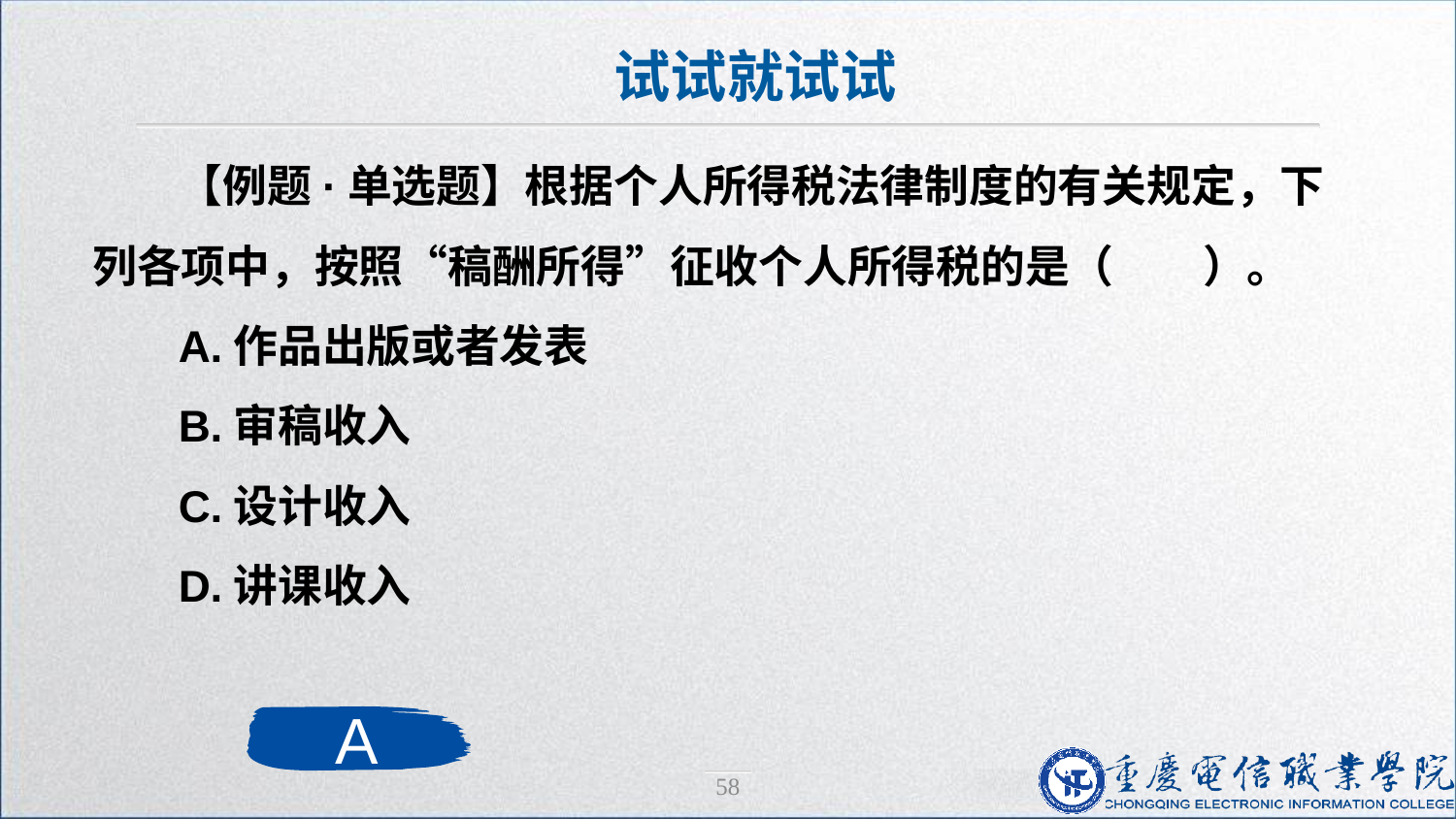

试试就试试
【例题·单选题】根据个人所得税法律制度的有关规定，下列各项中，按照“稿酬所得”征收个人所得税的是（　　）。
A.作品出版或者发表
B.审稿收入
C.设计收入
D.讲课收入

A
58